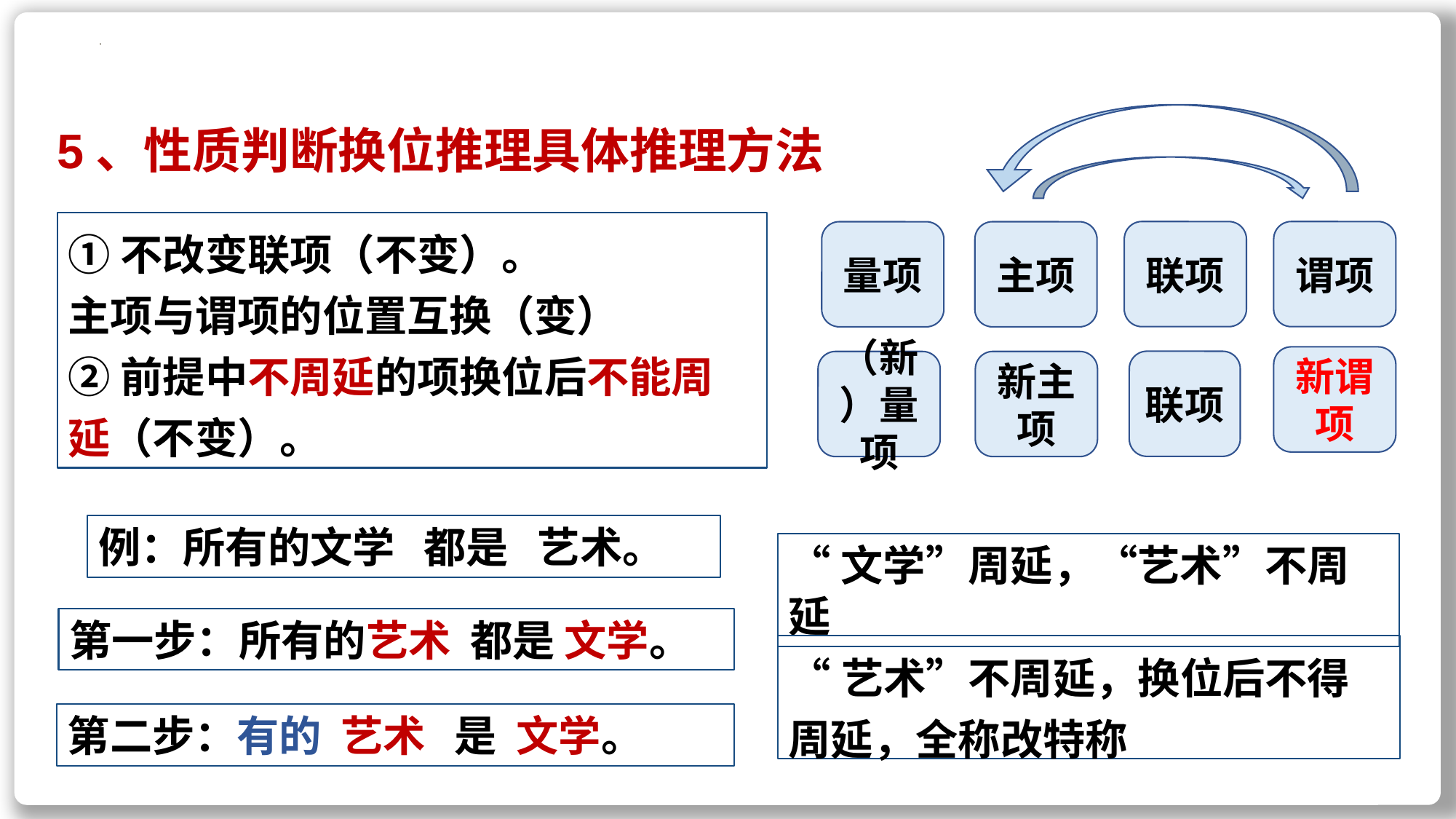

联项
谓项
量项
主项
新谓项
联项
（新）量项
新主项
5、性质判断换位推理具体推理方法
①不改变联项（不变）。
主项与谓项的位置互换（变）
②前提中不周延的项换位后不能周延（不变）。
01
03
02
例：所有的文学   都是   艺术。
“文学”周延，“艺术”不周延
第一步：所有的艺术  都是 文学。
“艺术”不周延，换位后不得周延，全称改特称
第二步：有的  艺术   是  文学。